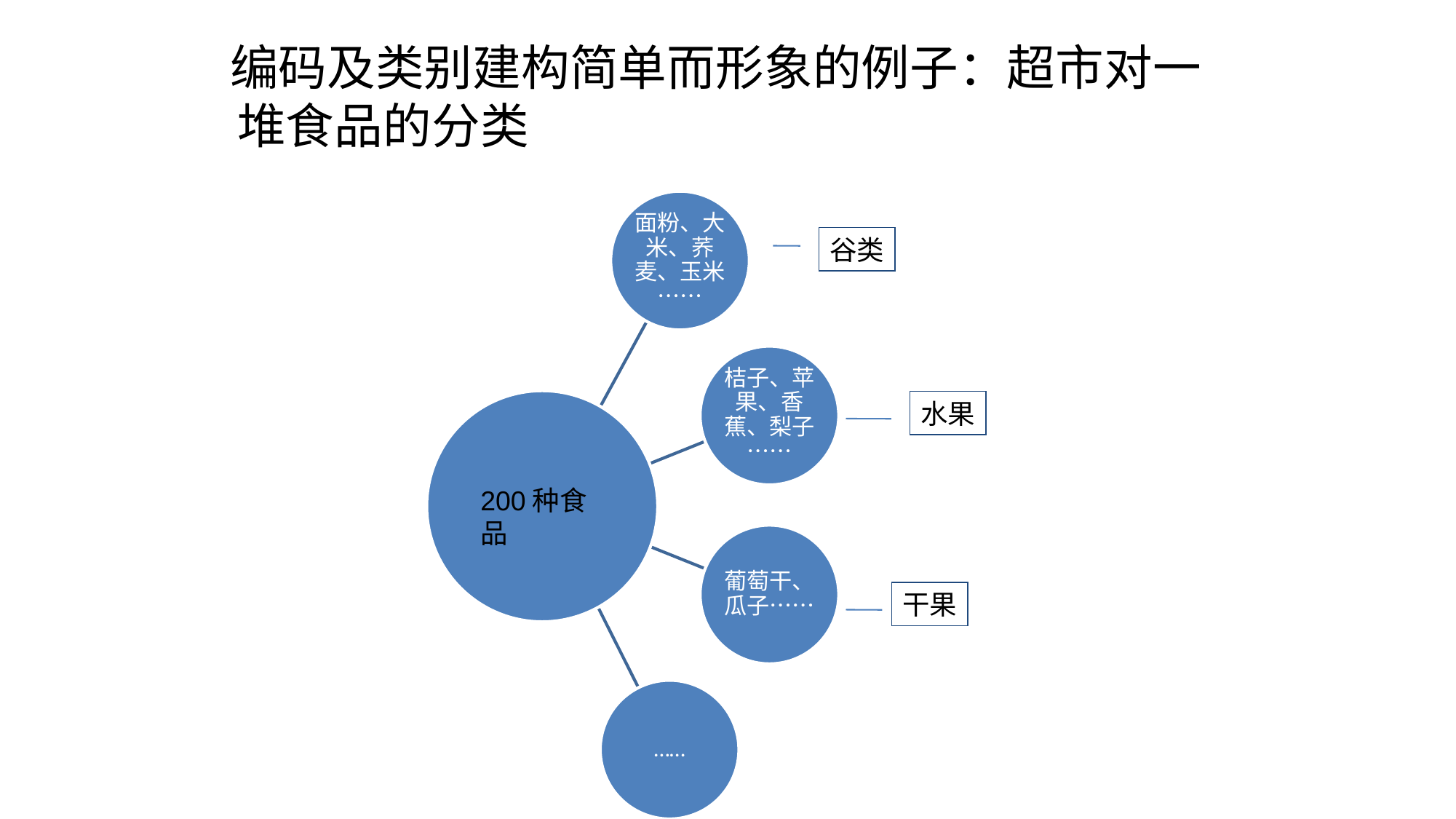

编码及类别建构简单而形象的例子：超市对一堆食品的分类

面粉、大米、荞麦、玉米……
桔子、苹果、香蕉、梨子……
葡萄干、瓜子……
……
谷类
水果
200种食品
干果